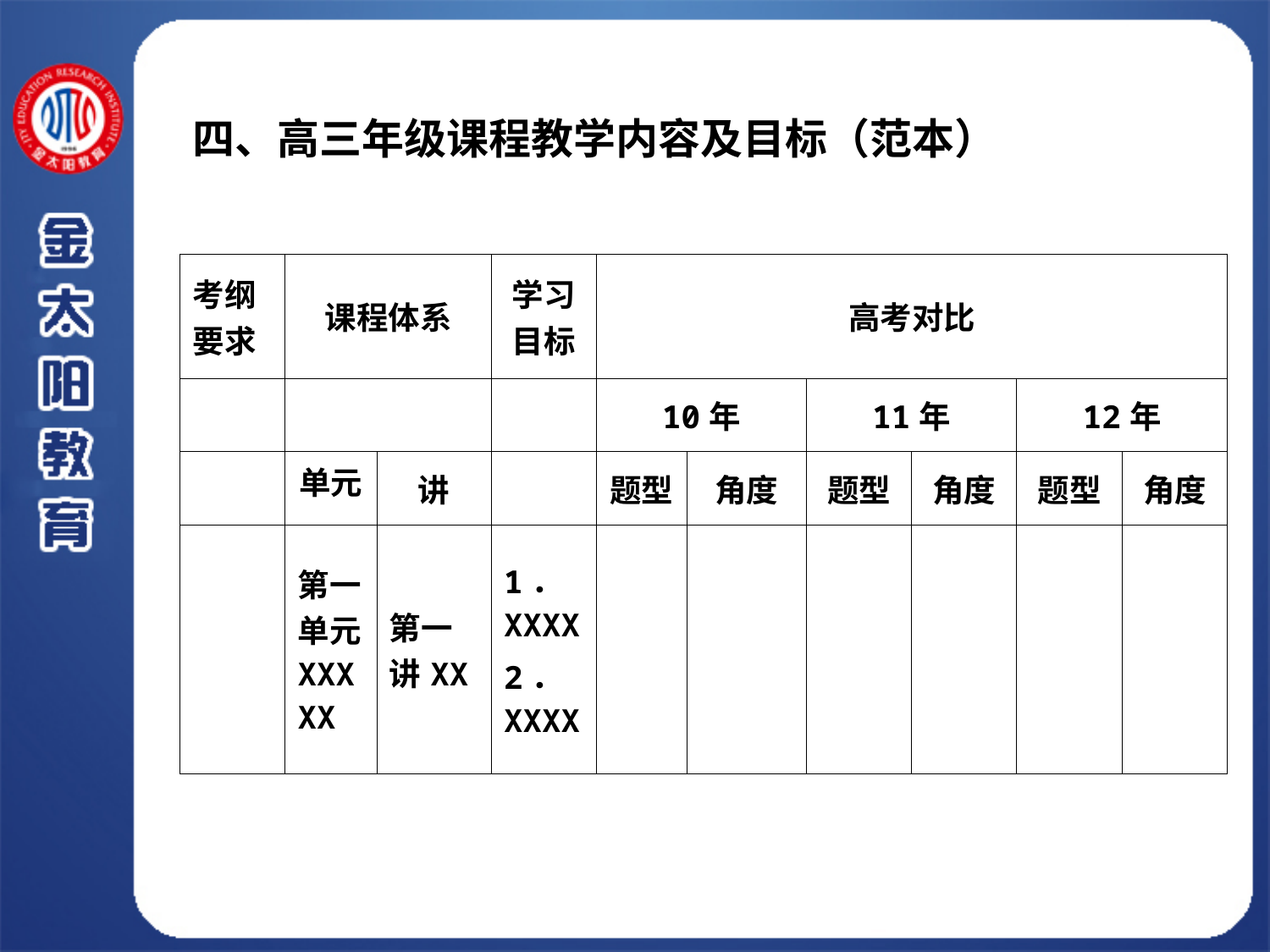

四、高三年级课程教学内容及目标（范本）
| 考纲要求 | 课程体系 |  | 学习目标 | 高考对比 |  |  |  |  |  |
| --- | --- | --- | --- | --- | --- | --- | --- | --- | --- |
|  |  |  |  | 10年 |  | 11年 |  | 12年 |  |
|  | 单元 | 讲 |  | 题型 | 角度 | 题型 | 角度 | 题型 | 角度 |
|  | 第一单元XXXXX | 第一讲XX | 1． XXXX 2． XXXX |  |  |  |  |  |  |